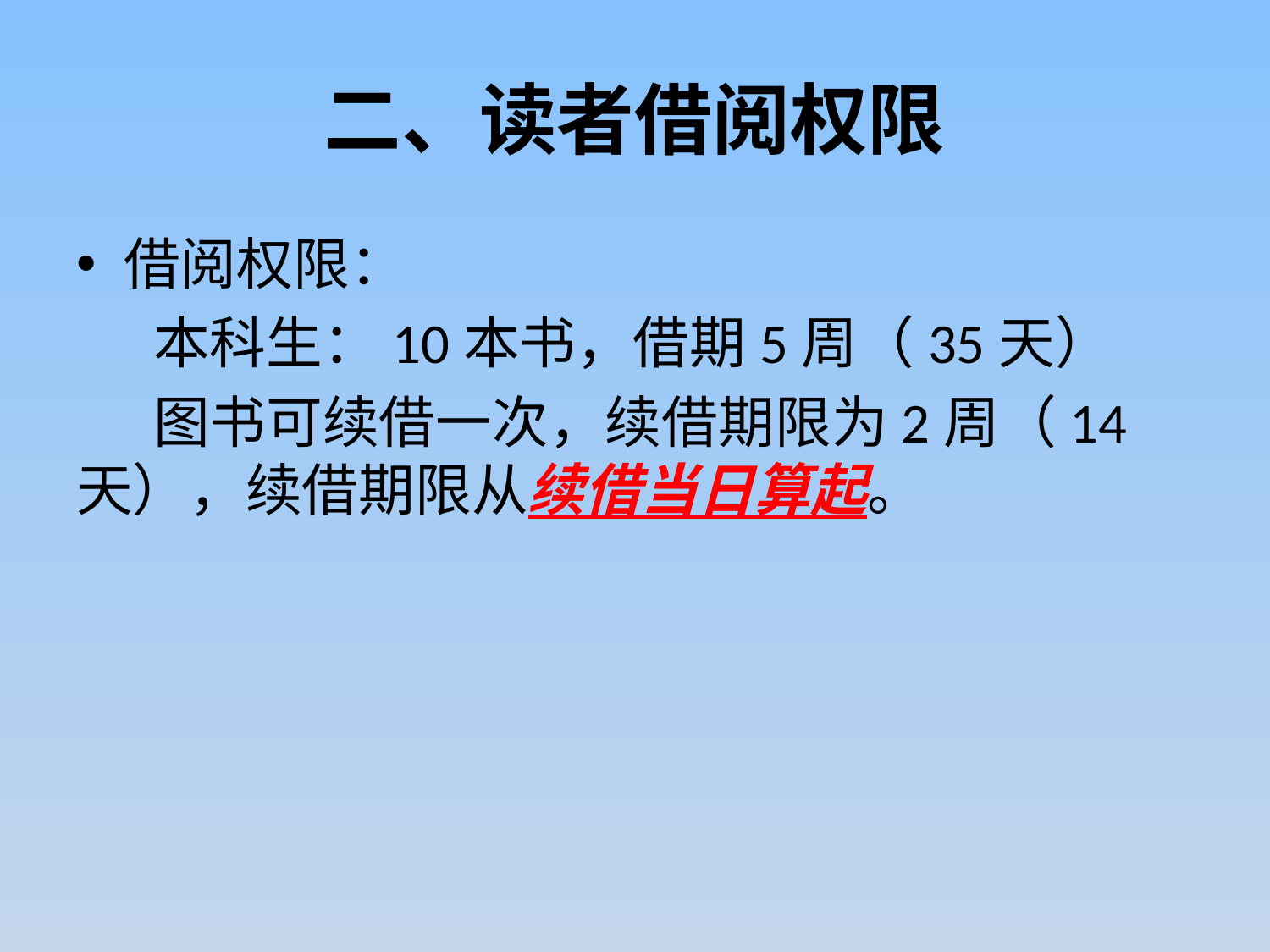

# 二、读者借阅权限
借阅权限：
     本科生：10本书，借期5周（35天）
     图书可续借一次，续借期限为2周（14天），续借期限从续借当日算起。